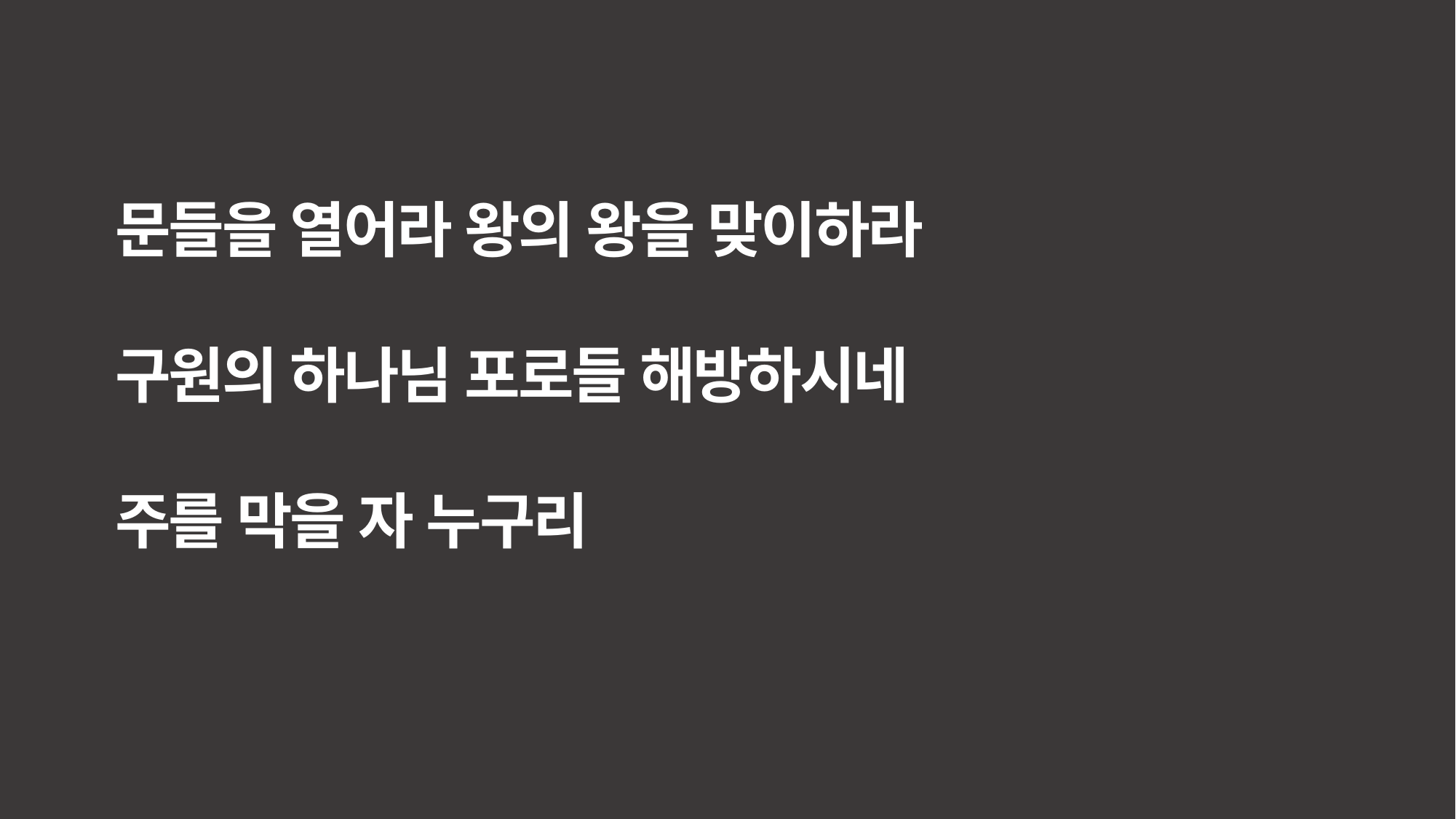

문들을 열어라 왕의 왕을 맞이하라
구원의 하나님 포로들 해방하시네
주를 막을 자 누구리